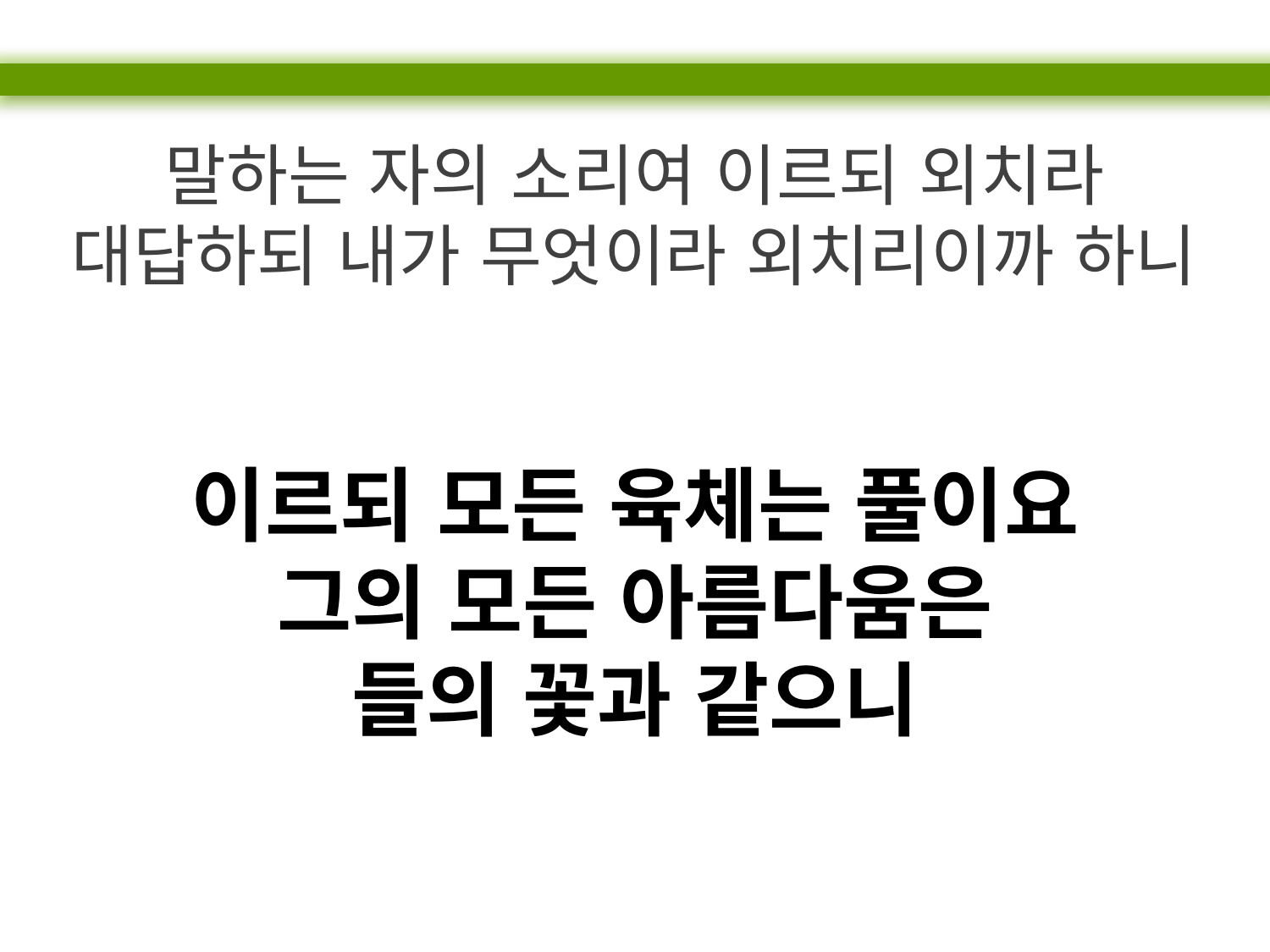

말하는 자의 소리여 이르되 외치라
대답하되 내가 무엇이라 외치리이까 하니
이르되 모든 육체는 풀이요
그의 모든 아름다움은
들의 꽃과 같으니